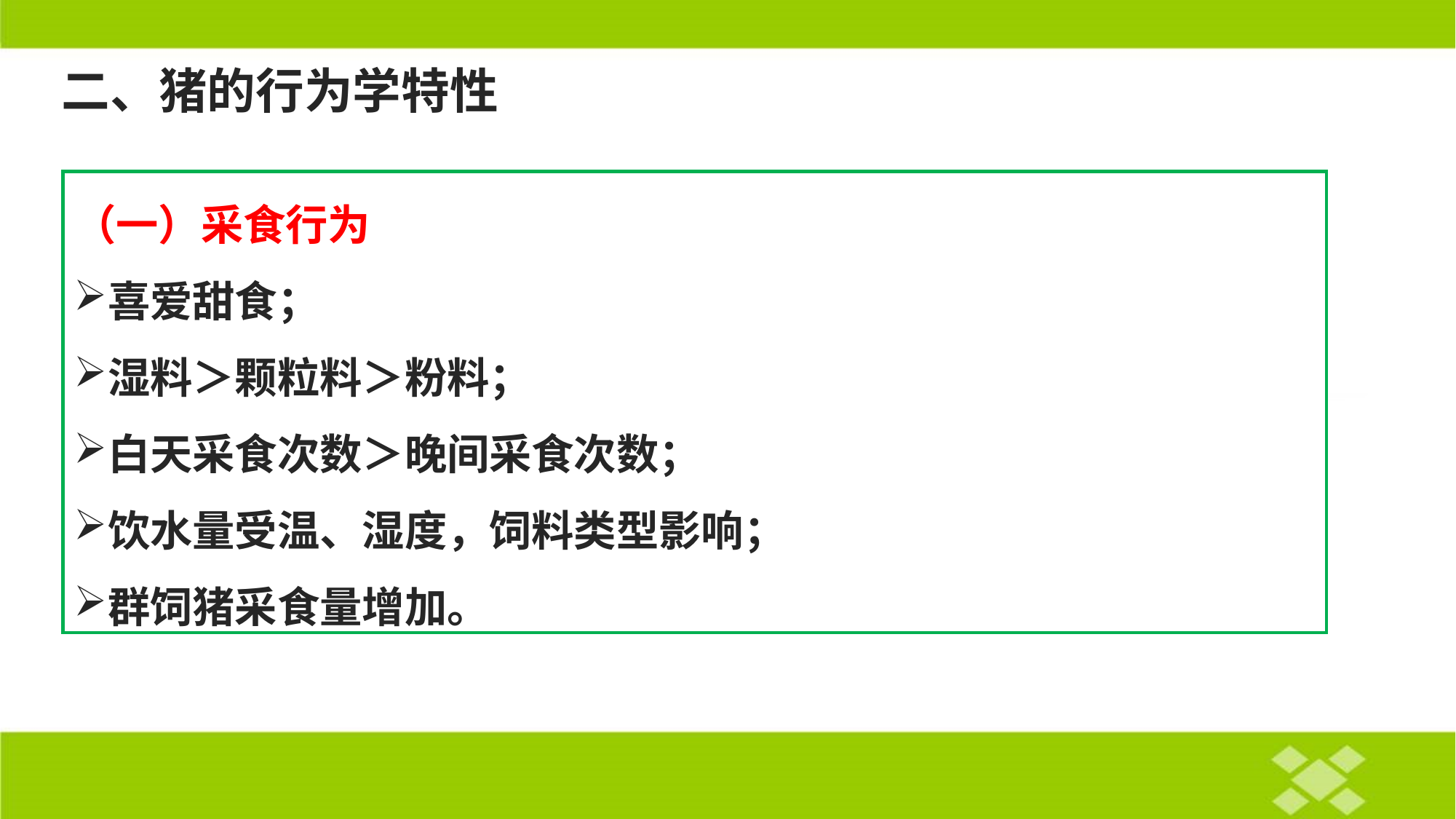

# 二、猪的行为学特性
（一）采食行为
喜爱甜食；
湿料＞颗粒料＞粉料；
白天采食次数＞晚间采食次数；
饮水量受温、湿度，饲料类型影响；
群饲猪采食量增加。